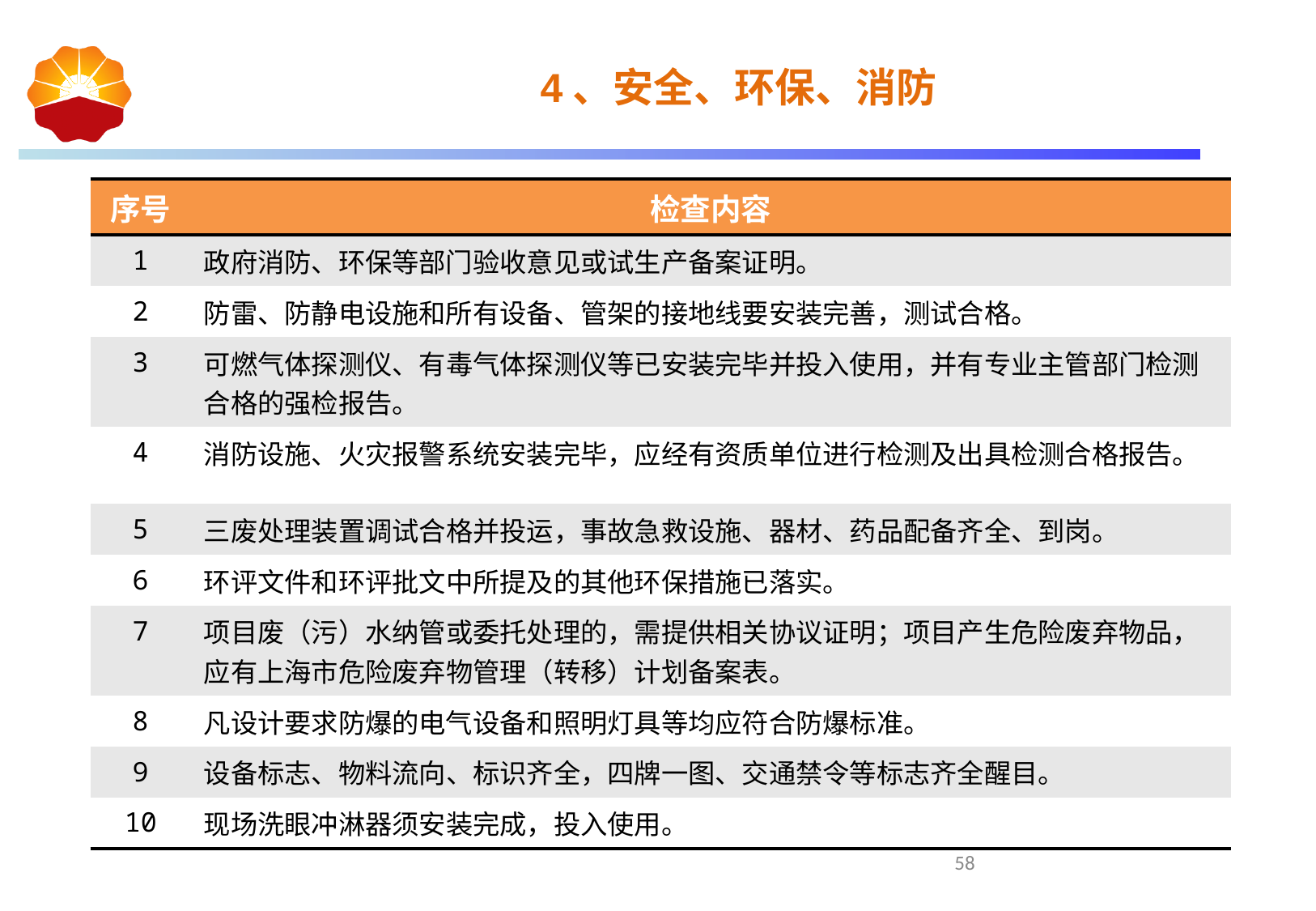

4、安全、环保、消防
| 序号 | 检查内容 |
| --- | --- |
| 1 | 政府消防、环保等部门验收意见或试生产备案证明。 |
| 2 | 防雷、防静电设施和所有设备、管架的接地线要安装完善，测试合格。 |
| 3 | 可燃气体探测仪、有毒气体探测仪等已安装完毕并投入使用，并有专业主管部门检测合格的强检报告。 |
| 4 | 消防设施、火灾报警系统安装完毕，应经有资质单位进行检测及出具检测合格报告。 |
| 5 | 三废处理装置调试合格并投运，事故急救设施、器材、药品配备齐全、到岗。 |
| 6 | 环评文件和环评批文中所提及的其他环保措施已落实。 |
| 7 | 项目废（污）水纳管或委托处理的，需提供相关协议证明；项目产生危险废弃物品，应有上海市危险废弃物管理（转移）计划备案表。 |
| 8 | 凡设计要求防爆的电气设备和照明灯具等均应符合防爆标准。 |
| 9 | 设备标志、物料流向、标识齐全，四牌一图、交通禁令等标志齐全醒目。 |
| 10 | 现场洗眼冲淋器须安装完成，投入使用。 |
58